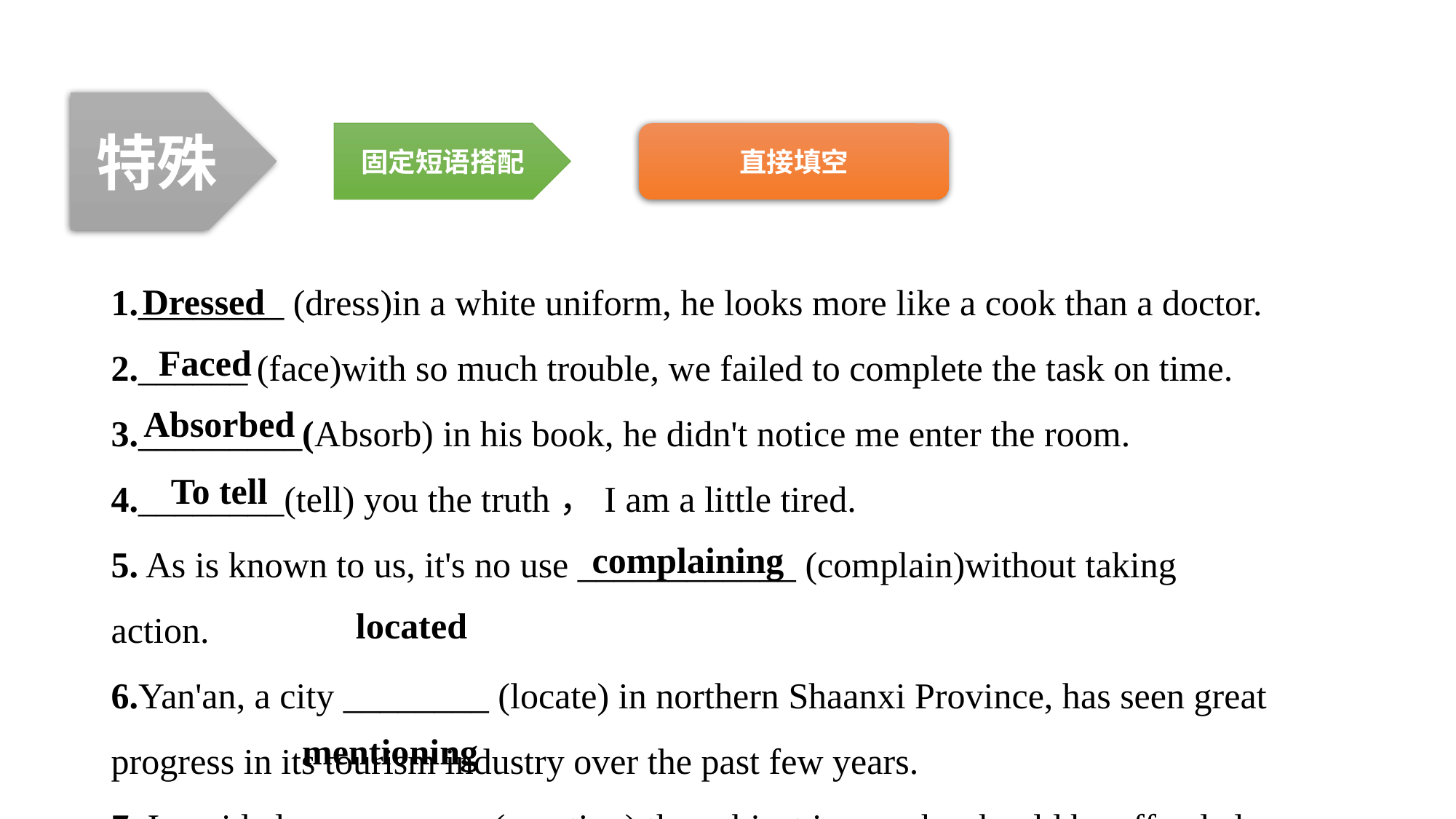

特殊
固定短语搭配
直接填空
1.________ (dress)in a white uniform, he looks more like a cook than a doctor.
2.______ (face)with so much trouble, we failed to complete the task on time.
3._________(Absorb) in his book, he didn't notice me enter the room.
4.________(tell) you the truth，I am a little tired.
5. As is known to us, it's no use ____________ (complain)without taking action.
6.Yan'an, a city ________ (locate) in northern Shaanxi Province, has seen great progress in its tourism industry over the past few years.
7. I avoided ___________(mention) the subject in case he should be offended.
Dressed
Faced
Absorbed
To tell
complaining
located
mentioning